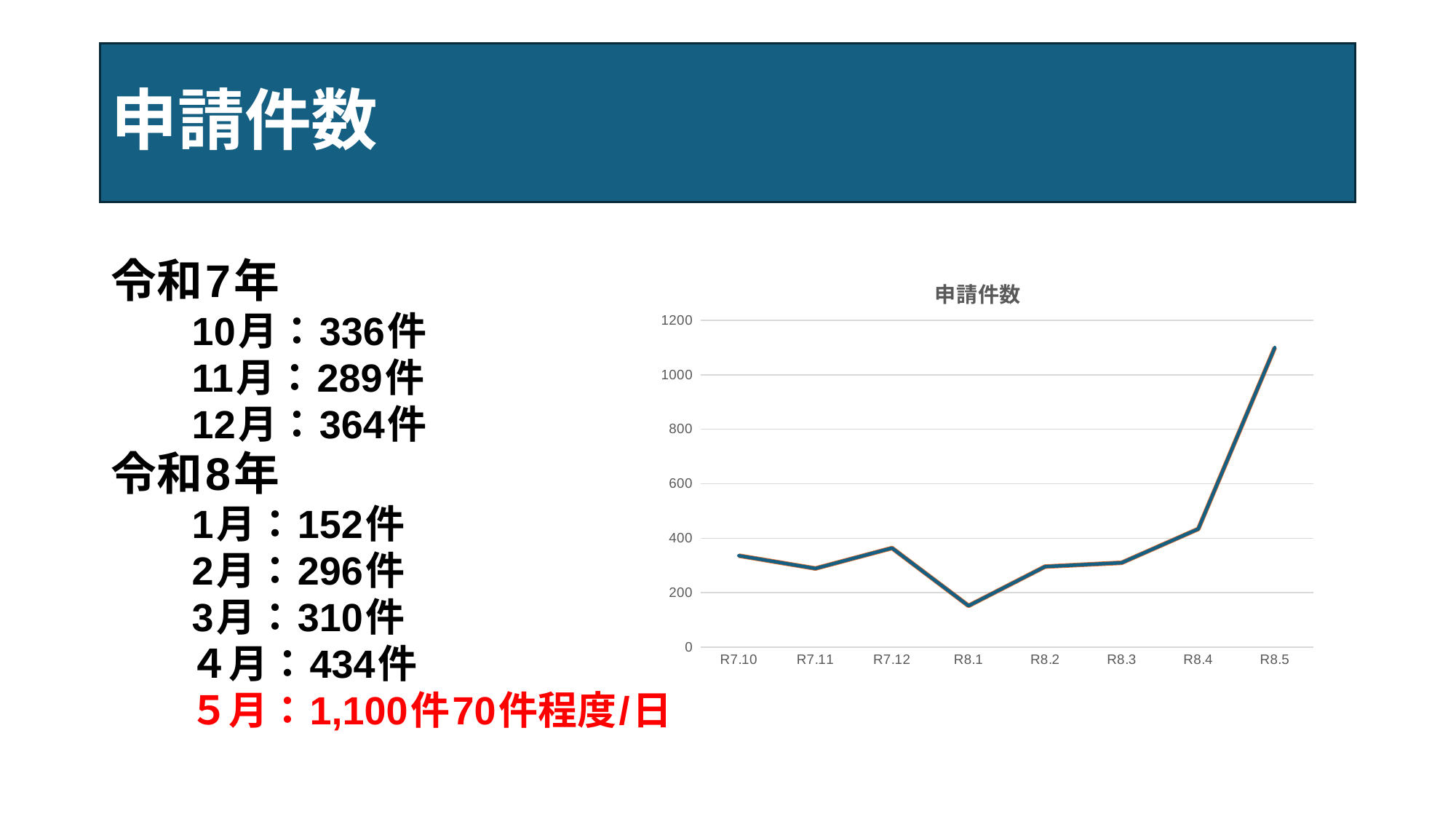

# 申請件数

令和7年
　　10月：336件
　　11月：289件
　　12月：364件
令和8年
　　1月：152件
　　2月：296件
　　3月：310件
　　４月：434件
　　５月：1,100件70件程度/日

### Chart: 申請件数

| Category | 申請件数 | 申請件数 |
|---|---|---|
| R7.10 | 336.0 | 336.0 |
| R7.11 | 289.0 | 289.0 |
| R7.12 | 364.0 | 364.0 |
| R8.1 | 152.0 | 152.0 |
| R8.2 | 296.0 | 296.0 |
| R8.3 | 310.0 | 310.0 |
| R8.4 | 434.0 | 434.0 |
| R8.5 | 1100.0 | 1100.0 |